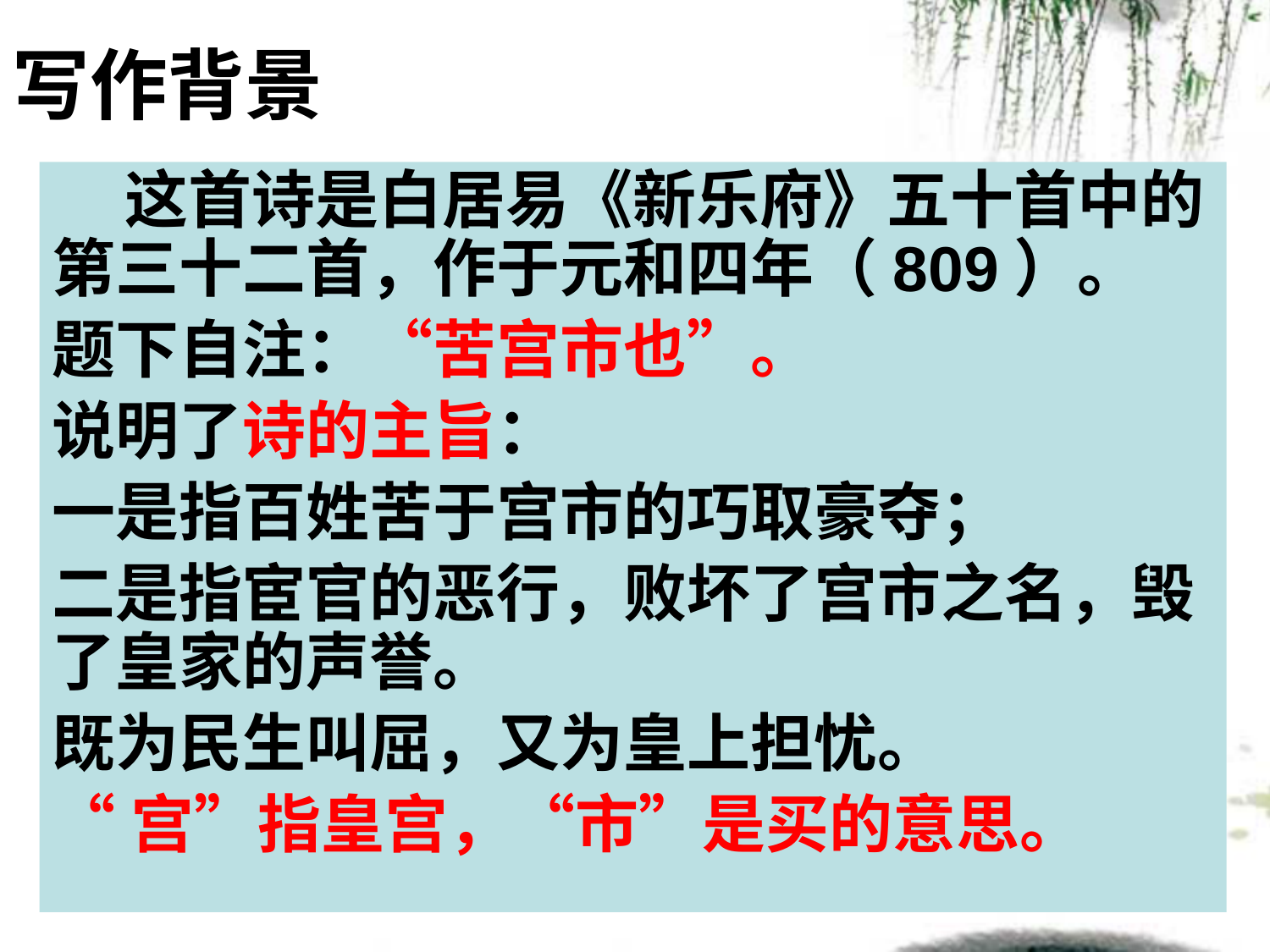

写作背景
    这首诗是白居易《新乐府》五十首中的第三十二首，作于元和四年（809）。
题下自注：“苦宫市也”。
说明了诗的主旨：
一是指百姓苦于宫市的巧取豪夺；
二是指宦官的恶行，败坏了宫市之名，毁了皇家的声誉。
既为民生叫屈，又为皇上担忧。
“宫”指皇宫，“市”是买的意思。